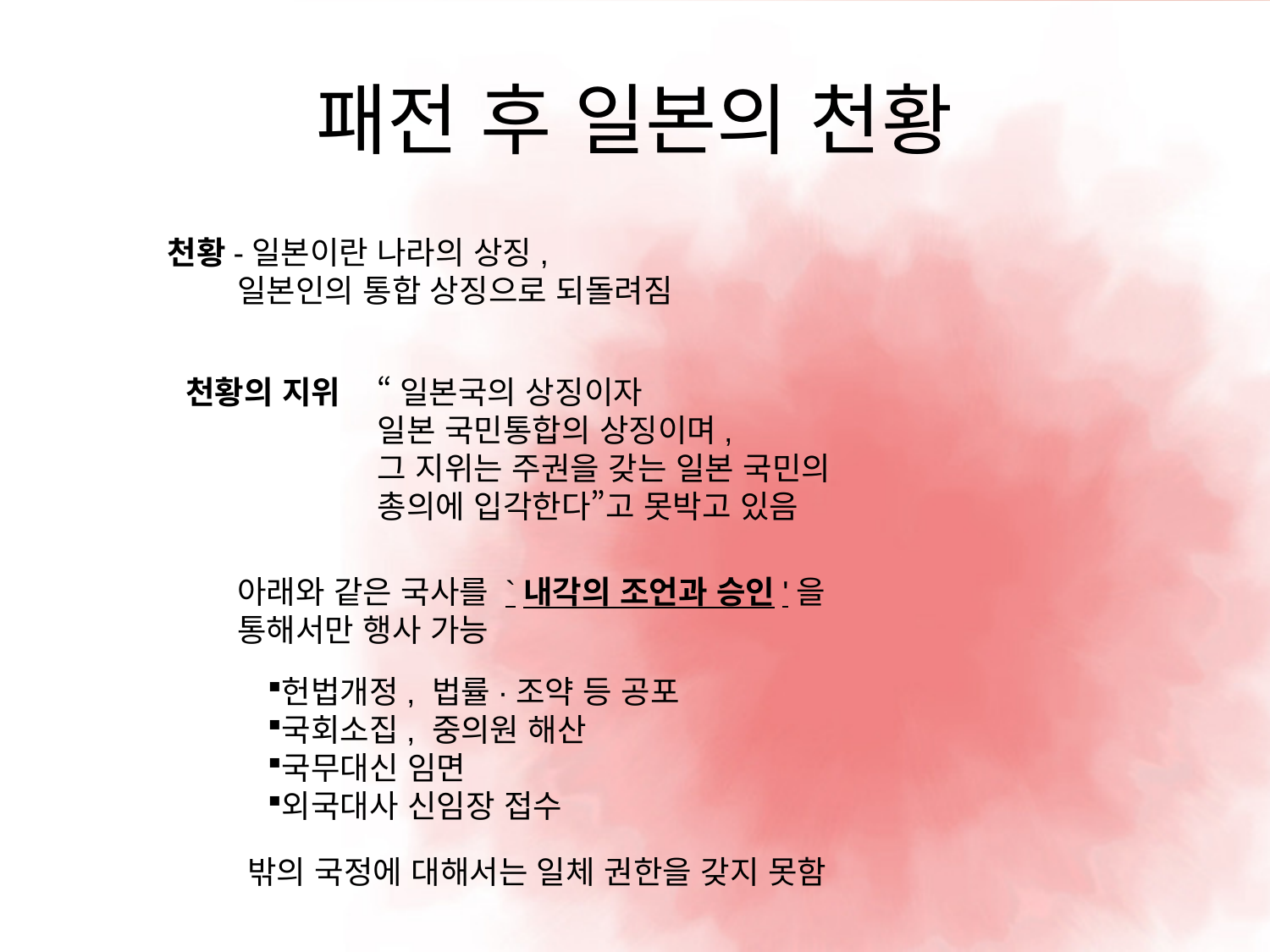

# 패전 후 일본의 천황
천황-일본이란 나라의 상징,
       일본인의 통합 상징으로 되돌려짐
천황의 지위
“일본국의 상징이자
일본 국민통합의 상징이며,
그 지위는 주권을 갖는 일본 국민의
총의에 입각한다”고 못박고 있음
아래와 같은 국사를 `내각의 조언과 승인'을 통해서만 행사 가능
헌법개정, 법률·조약 등 공포
국회소집, 중의원 해산
국무대신 임면
외국대사 신임장 접수
밖의 국정에 대해서는 일체 권한을 갖지 못함